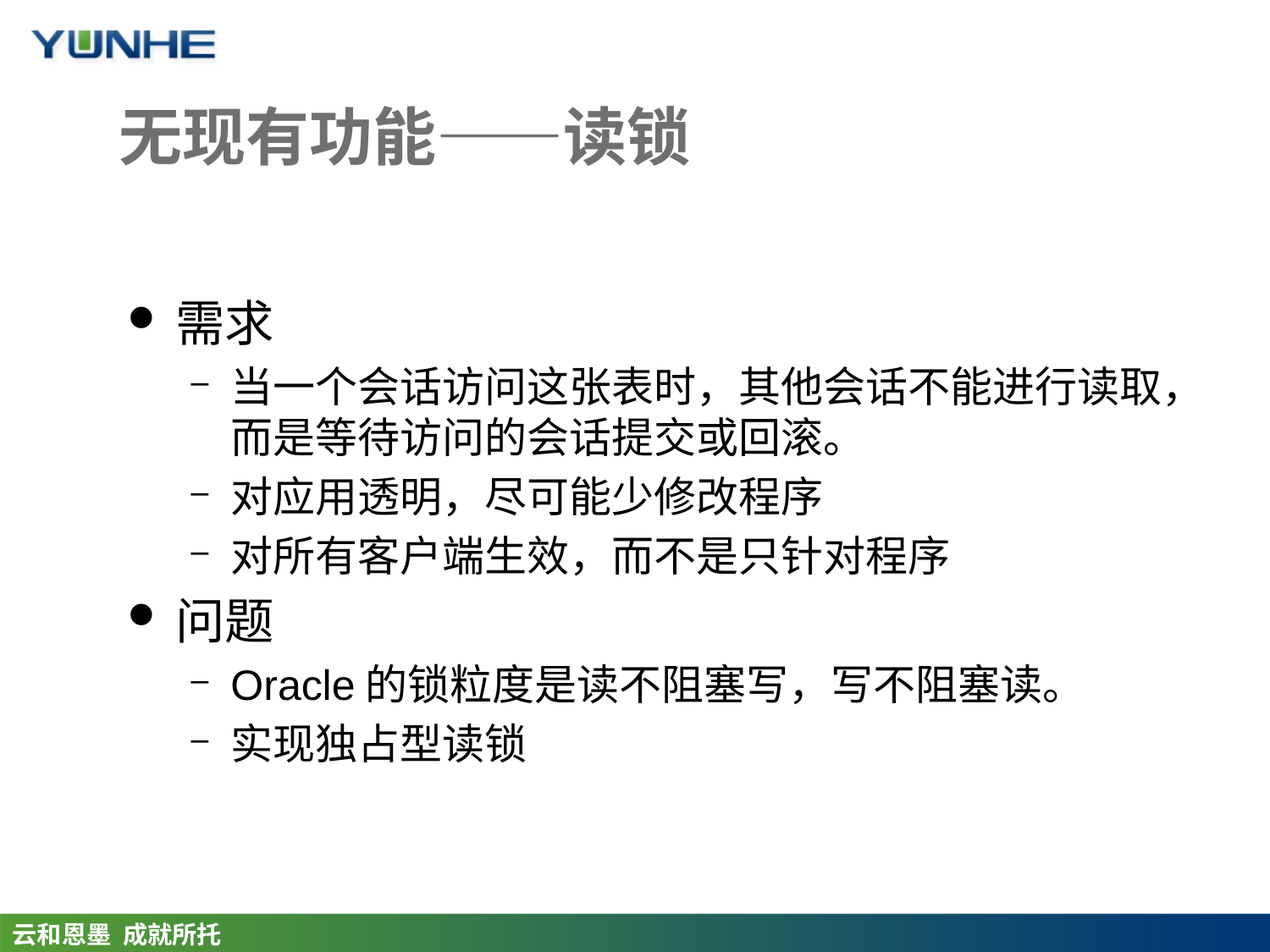

# 无现有功能——读锁
需求
当一个会话访问这张表时，其他会话不能进行读取，而是等待访问的会话提交或回滚。
对应用透明，尽可能少修改程序
对所有客户端生效，而不是只针对程序
问题
Oracle的锁粒度是读不阻塞写，写不阻塞读。
实现独占型读锁